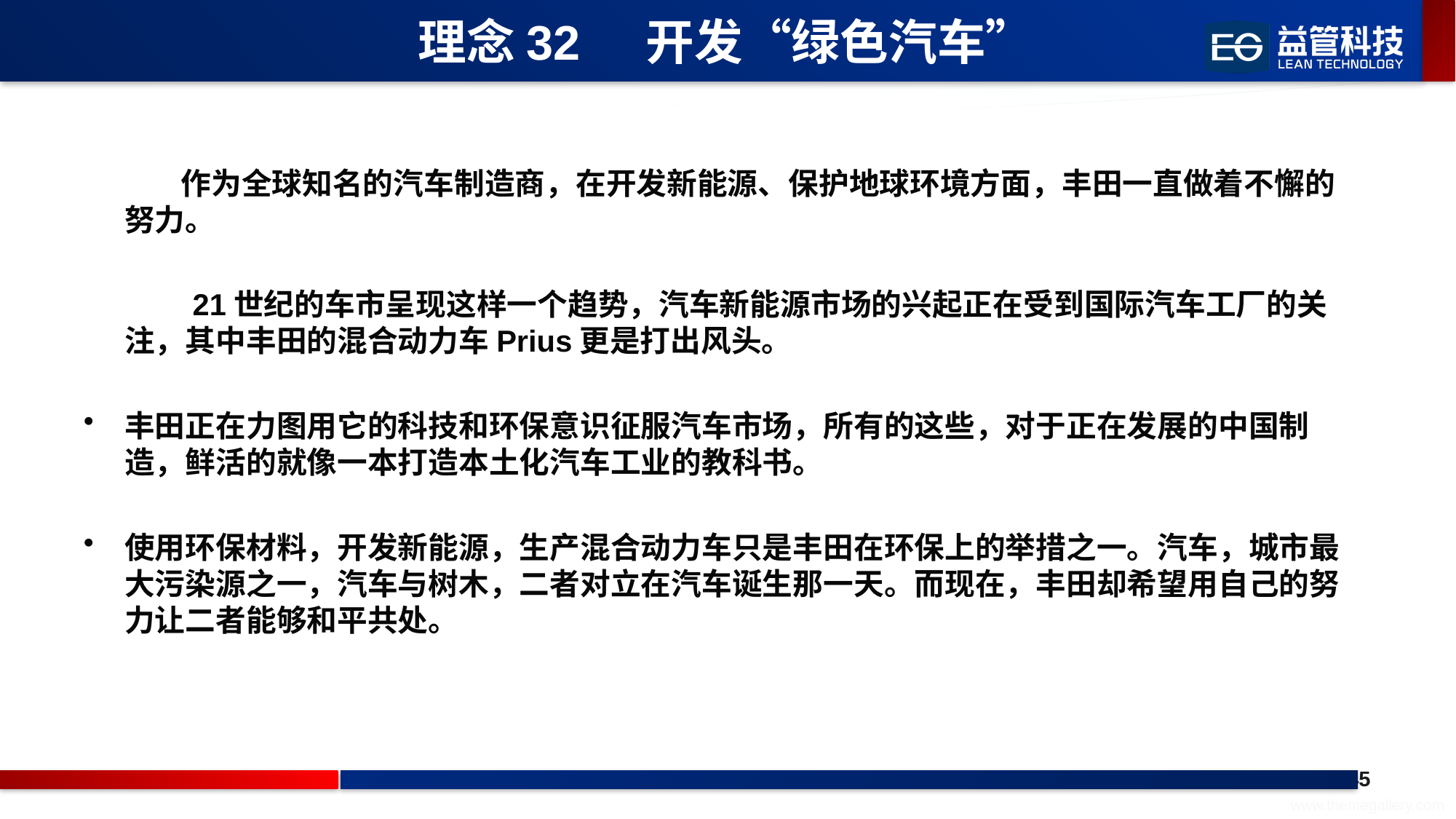

# 理念32    开发“绿色汽车”
             作为全球知名的汽车制造商，在开发新能源、保护地球环境方面，丰田一直做着不懈的努力。

             21世纪的车市呈现这样一个趋势，汽车新能源市场的兴起正在受到国际汽车工厂的关注，其中丰田的混合动力车Prius更是打出风头。

丰田正在力图用它的科技和环保意识征服汽车市场，所有的这些，对于正在发展的中国制造，鲜活的就像一本打造本土化汽车工业的教科书。

使用环保材料，开发新能源，生产混合动力车只是丰田在环保上的举措之一。汽车，城市最大污染源之一，汽车与树木，二者对立在汽车诞生那一天。而现在，丰田却希望用自己的努力让二者能够和平共处。